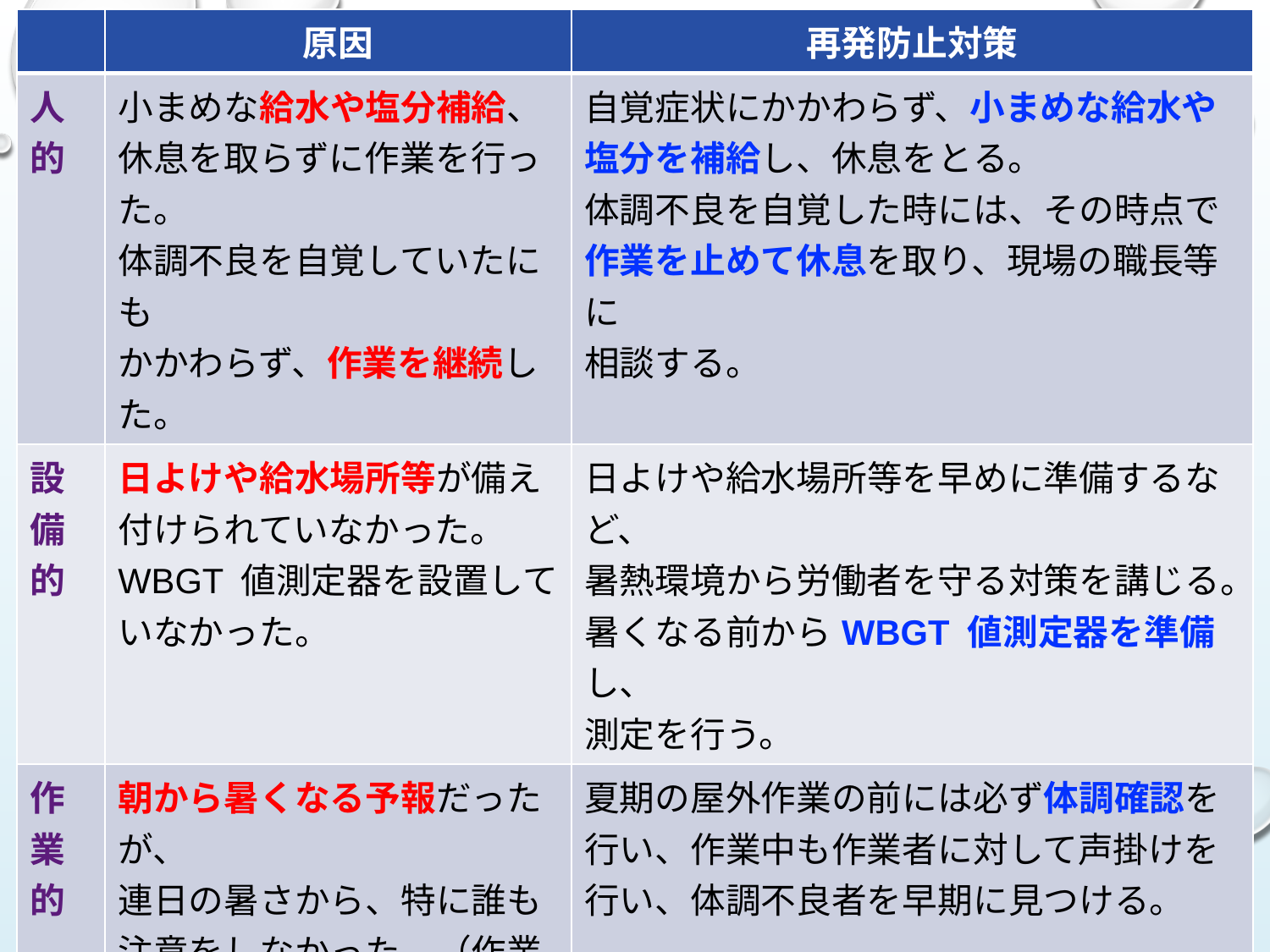

|  | 原因 | 再発防止対策 |
| --- | --- | --- |
| 人的 | 小まめな給水や塩分補給、 休息を取らずに作業を行った。 体調不良を自覚していたにも かかわらず、作業を継続した。 | 自覚症状にかかわらず、小まめな給水や塩分を補給し、休息をとる。 体調不良を自覚した時には、その時点で作業を止めて休息を取り、現場の職長等に 相談する。 |
| 設備的 | 日よけや給水場所等が備え付けられていなかった。 WBGT 値測定器を設置して いなかった。 | 日よけや給水場所等を早めに準備するなど、 暑熱環境から労働者を守る対策を講じる。 暑くなる前からWBGT 値測定器を準備し、 測定を行う。 |
| 作業的 | 朝から暑くなる予報だったが、 連日の暑さから、特に誰も注意をしなかった。（作業当日は最高気温32℃） | 夏期の屋外作業の前には必ず体調確認を行い、作業中も作業者に対して声掛けを行い、体調不良者を早期に見つける。 |
| 管理的 | 作業計画や作業手順書に、WBGT 値等を活用した熱中症予防対策を講じていなかった。 熱中症に対する労働衛生教育を実施していなかった。 | WBGT 値測定器を活用し、暑さ指数が28℃を超えた場合には厳重警戒を職長に通知するなど、計画的な対策を行う。作業員に熱中症に対する教育を行い、熱中症予防管理者を選任するなど、組織的な熱中症予防体制を整える。また、朝礼等で繰り返し教育を行う。 |